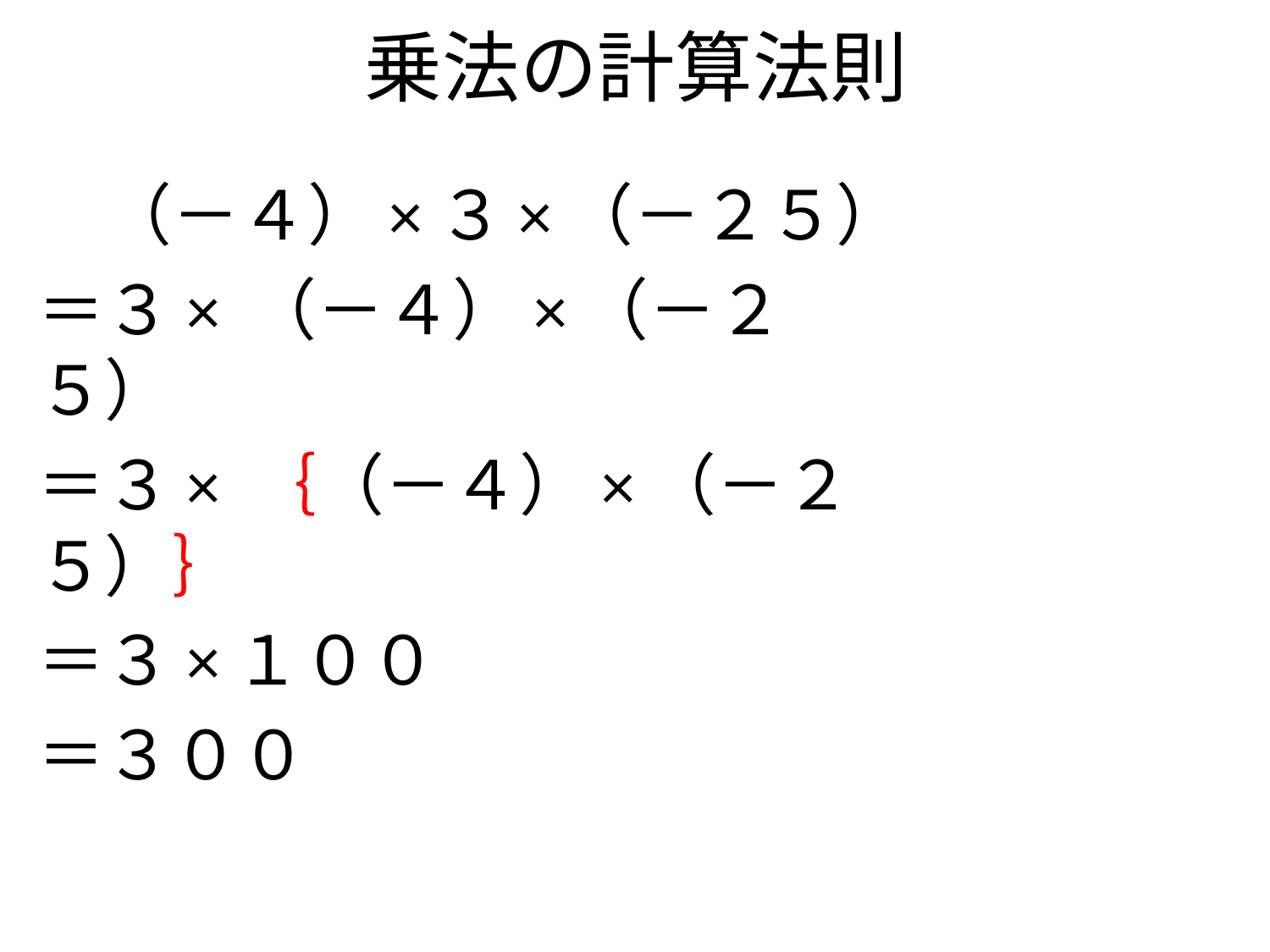

# 乗法の計算法則
　（－４）×３×（－２５）
＝３× （－４）×（－２５）
＝３× ｛（－４）×（－２５）｝
＝３×１００
＝３００